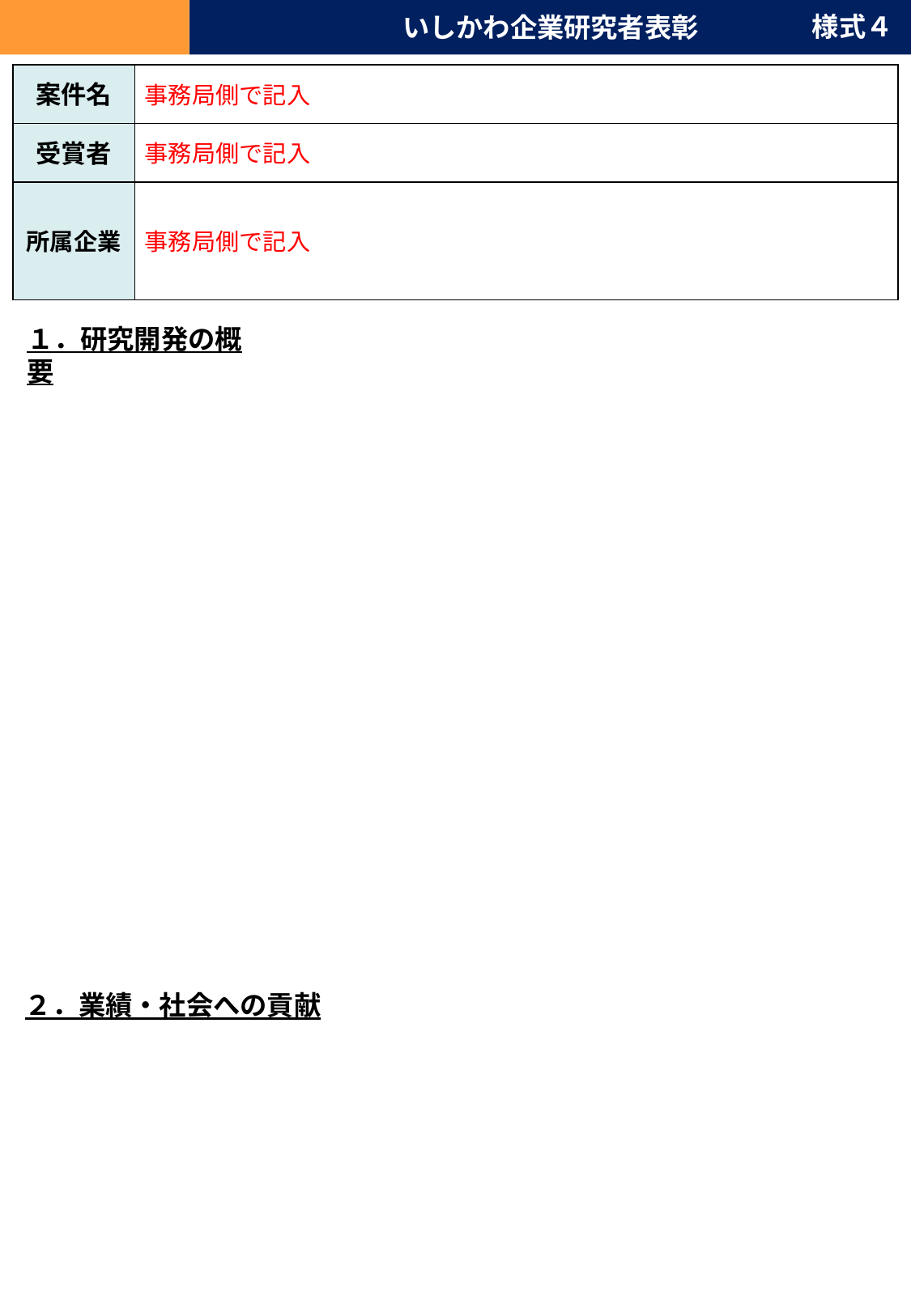

いしかわ企業研究者表彰
様式４
案件名
事務局側で記入
受賞者
事務局側で記入
事務局側で記入
所属企業
１．研究開発の概要

２．業績・社会への貢献